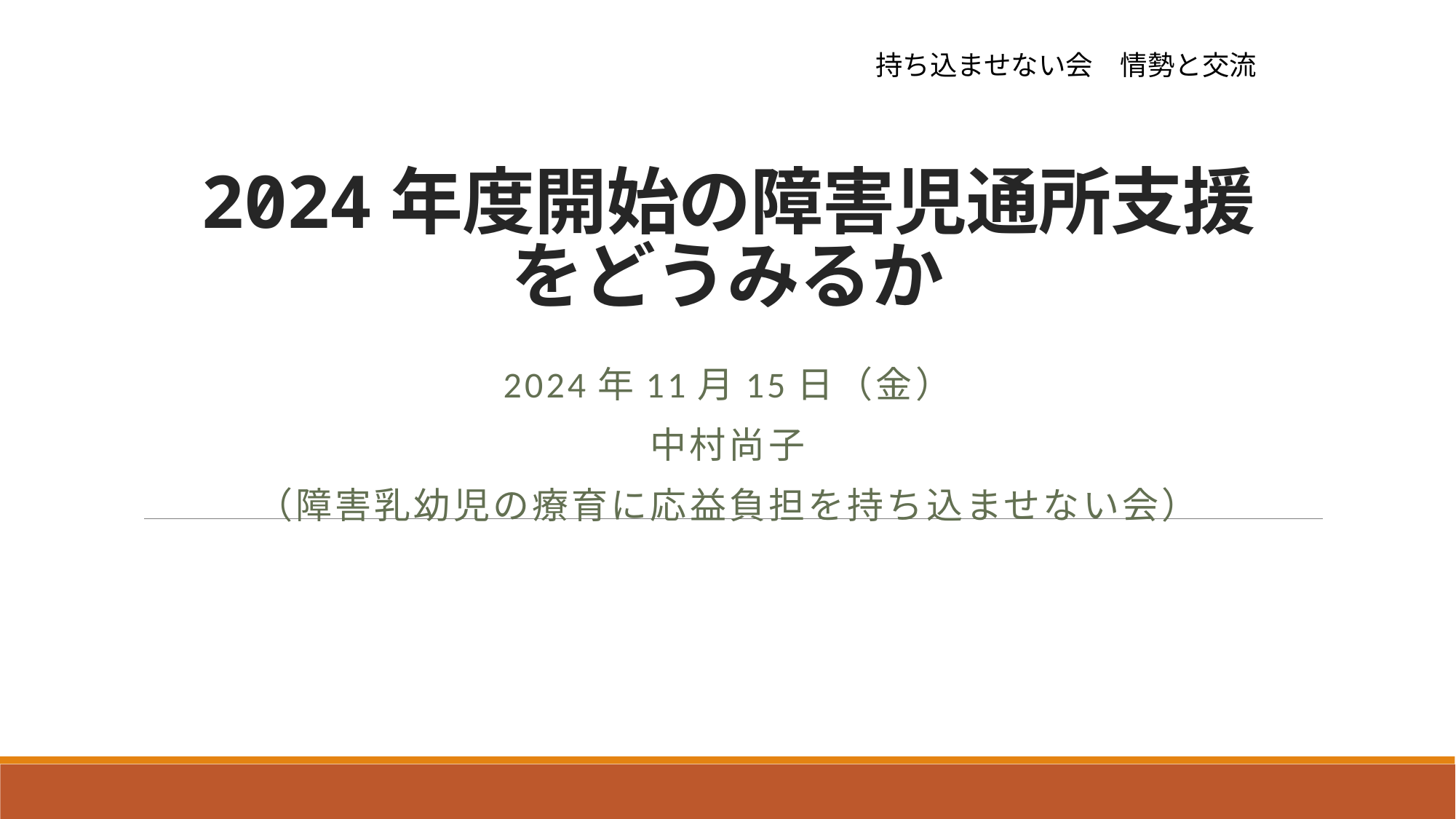

持ち込ませない会　情勢と交流
# 2024年度開始の障害児通所支援をどうみるか
2024年11月15日（金）
中村尚子
（障害乳幼児の療育に応益負担を持ち込ませない会）